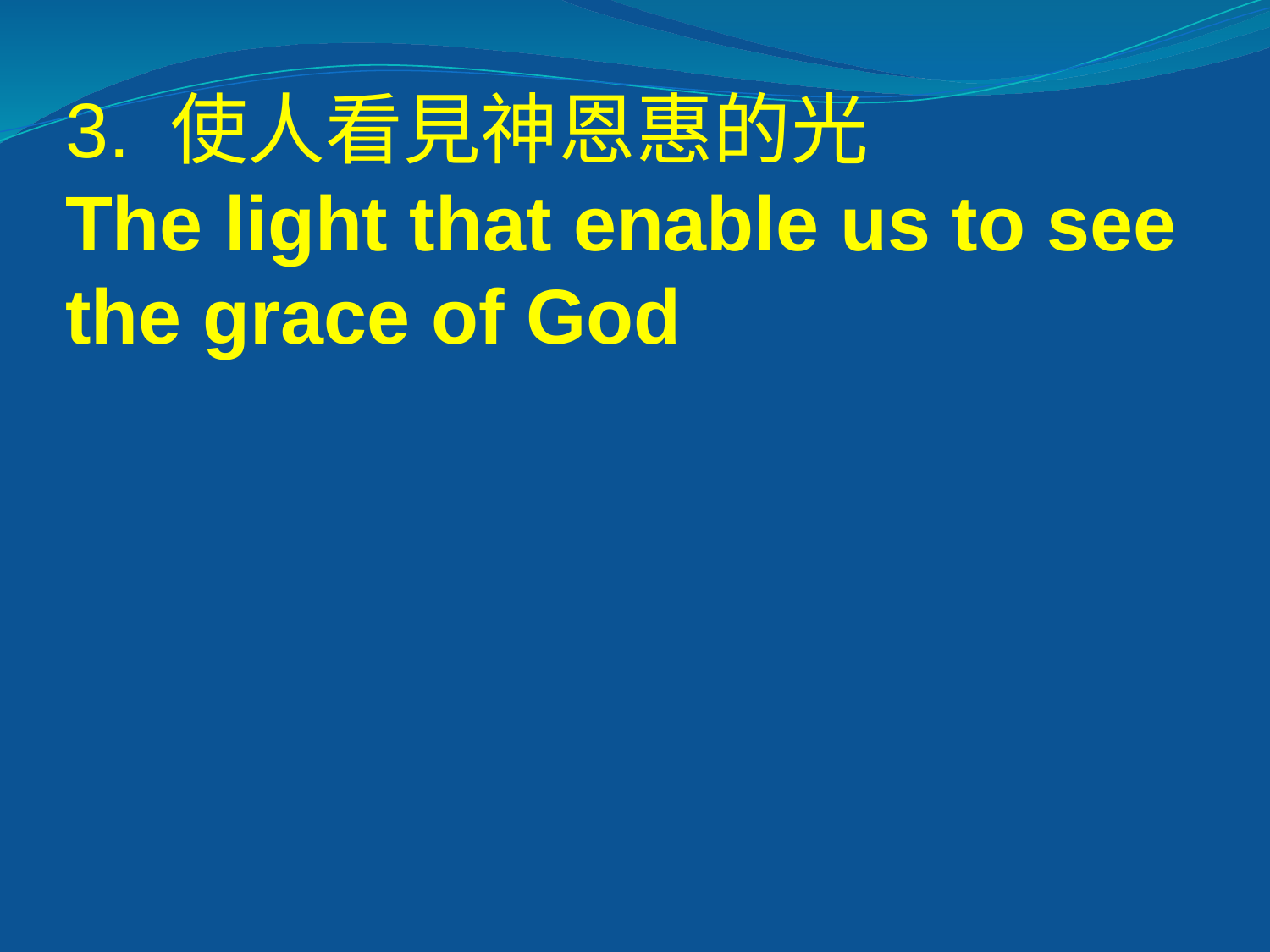

3. 使人看見神恩惠的光
The light that enable us to see the grace of God